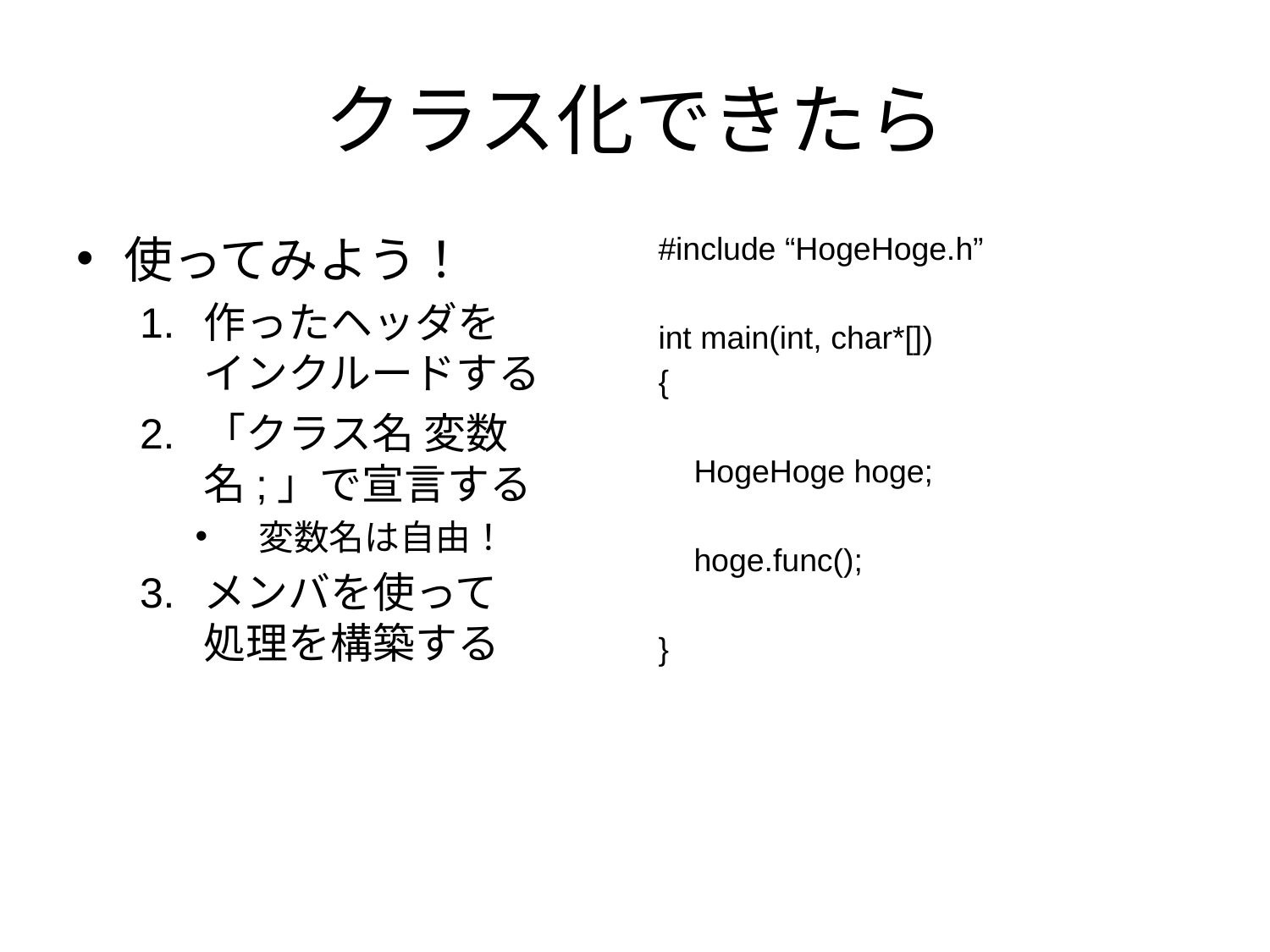

# クラス化できたら
使ってみよう！
作ったヘッダを
インクルードする
「クラス名 変数名;」で宣言する
変数名は自由！
メンバを使って
処理を構築する
#include “HogeHoge.h”

int main(int, char*[])
{

    HogeHoge hoge;

    hoge.func();

}